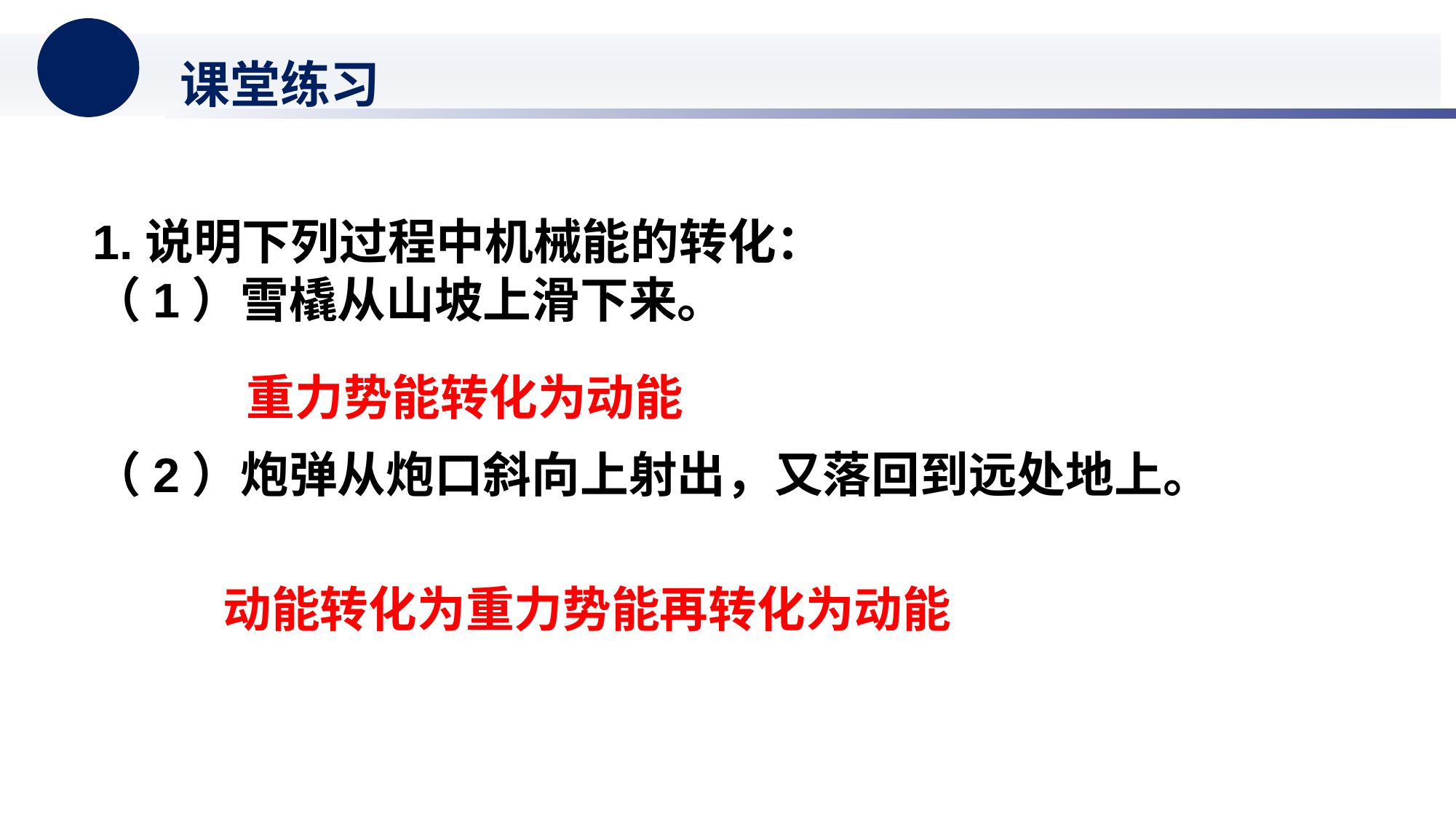

课堂练习

1.说明下列过程中机械能的转化：
（1）雪橇从山坡上滑下来。

（2）炮弹从炮口斜向上射出，又落回到远处地上。
重力势能转化为动能
动能转化为重力势能再转化为动能